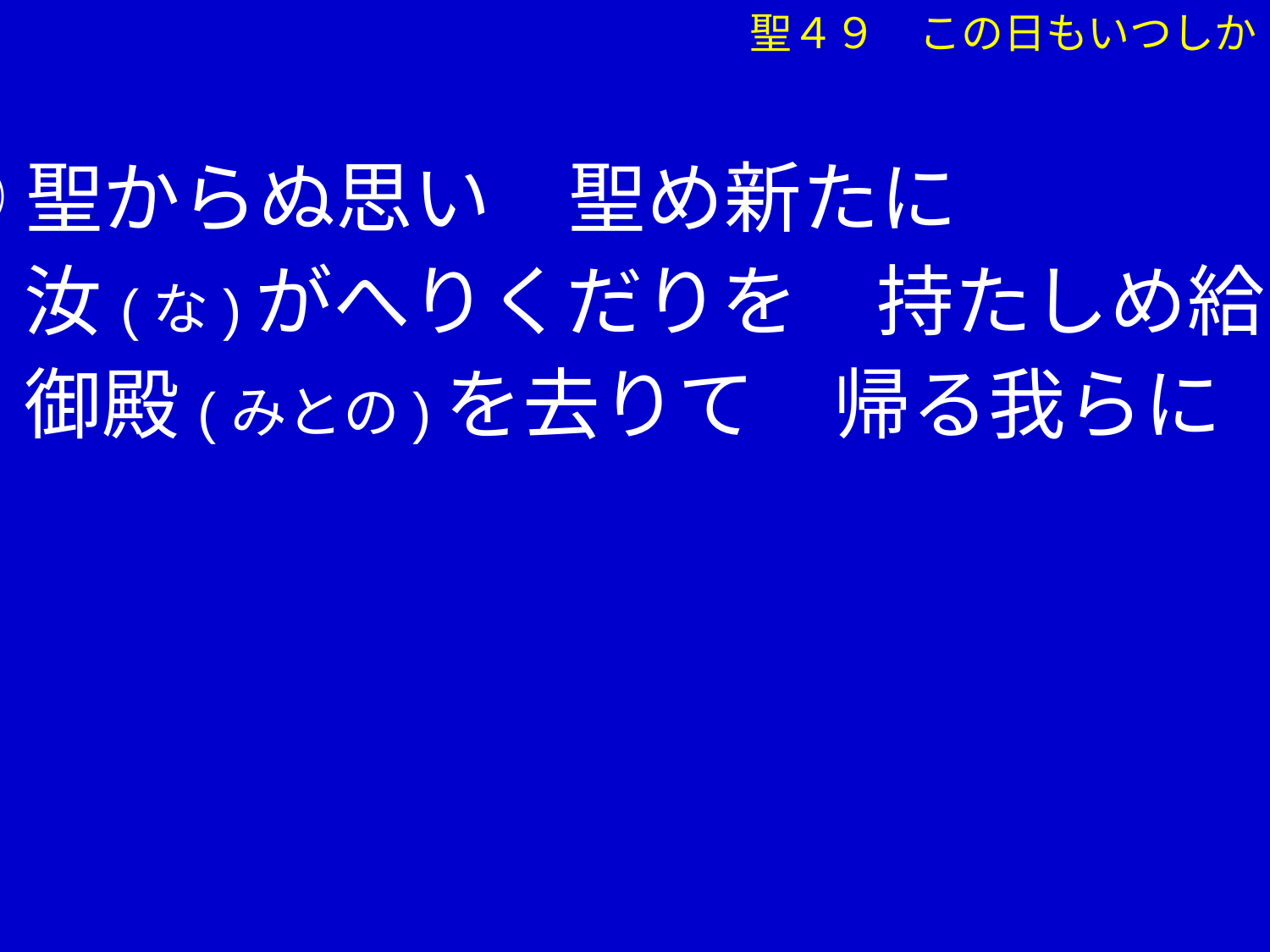

聖４９　この日もいつしか
④聖からぬ思い　聖め新たに
　 汝(な)がへりくだりを　持たしめ給え
　 御殿(みとの)を去りて　帰る我らに